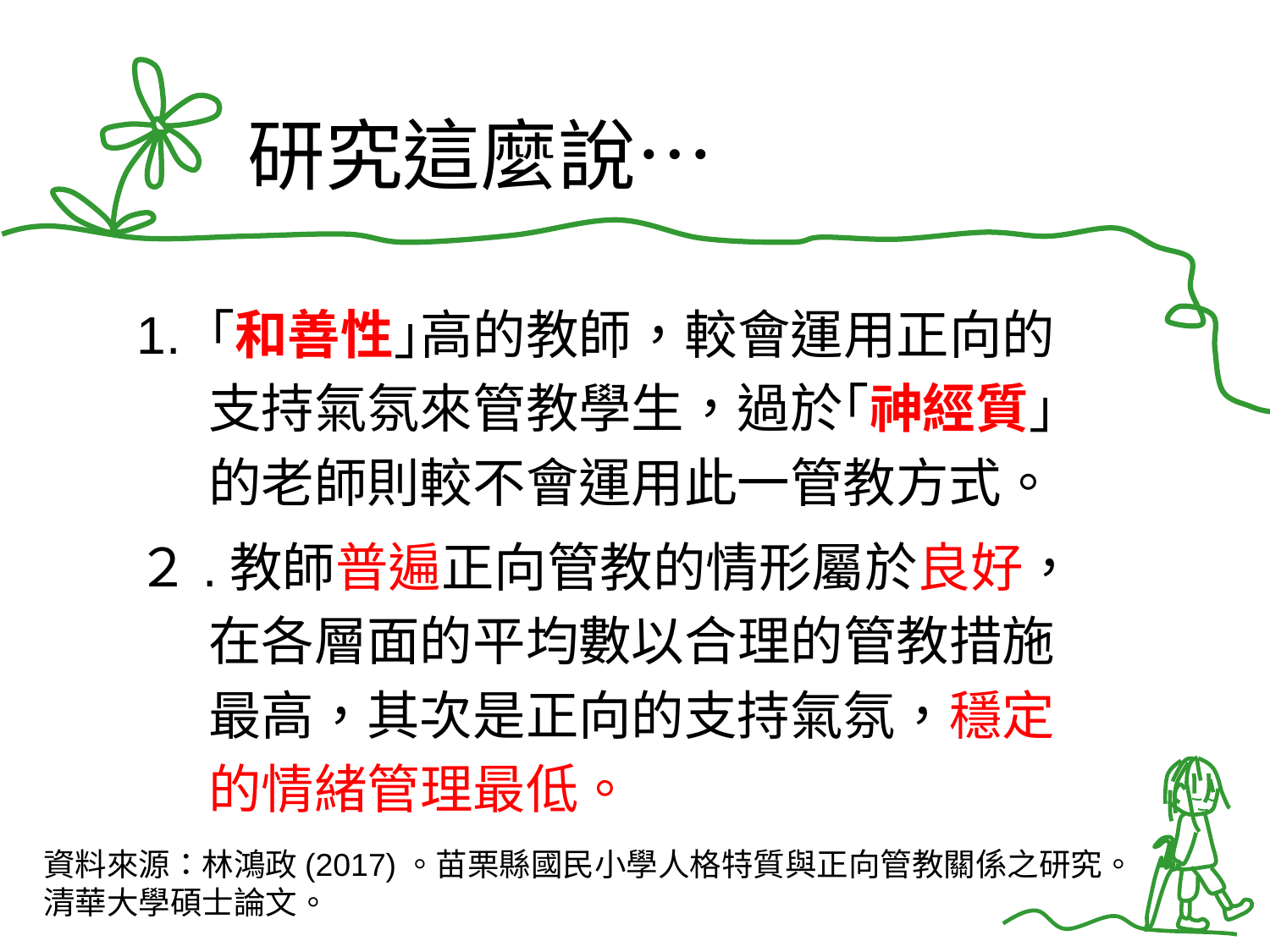

# 研究這麼說…
｢和善性｣高的教師，較會運用正向的支持氣氛來管教學生，過於｢神經質｣的老師則較不會運用此一管教方式。
２.教師普遍正向管教的情形屬於良好，在各層面的平均數以合理的管教措施最高，其次是正向的支持氣氛，穩定的情緒管理最低。

資料來源：林鴻政(2017)。苗栗縣國民小學人格特質與正向管教關係之研究。
清華大學碩士論文。